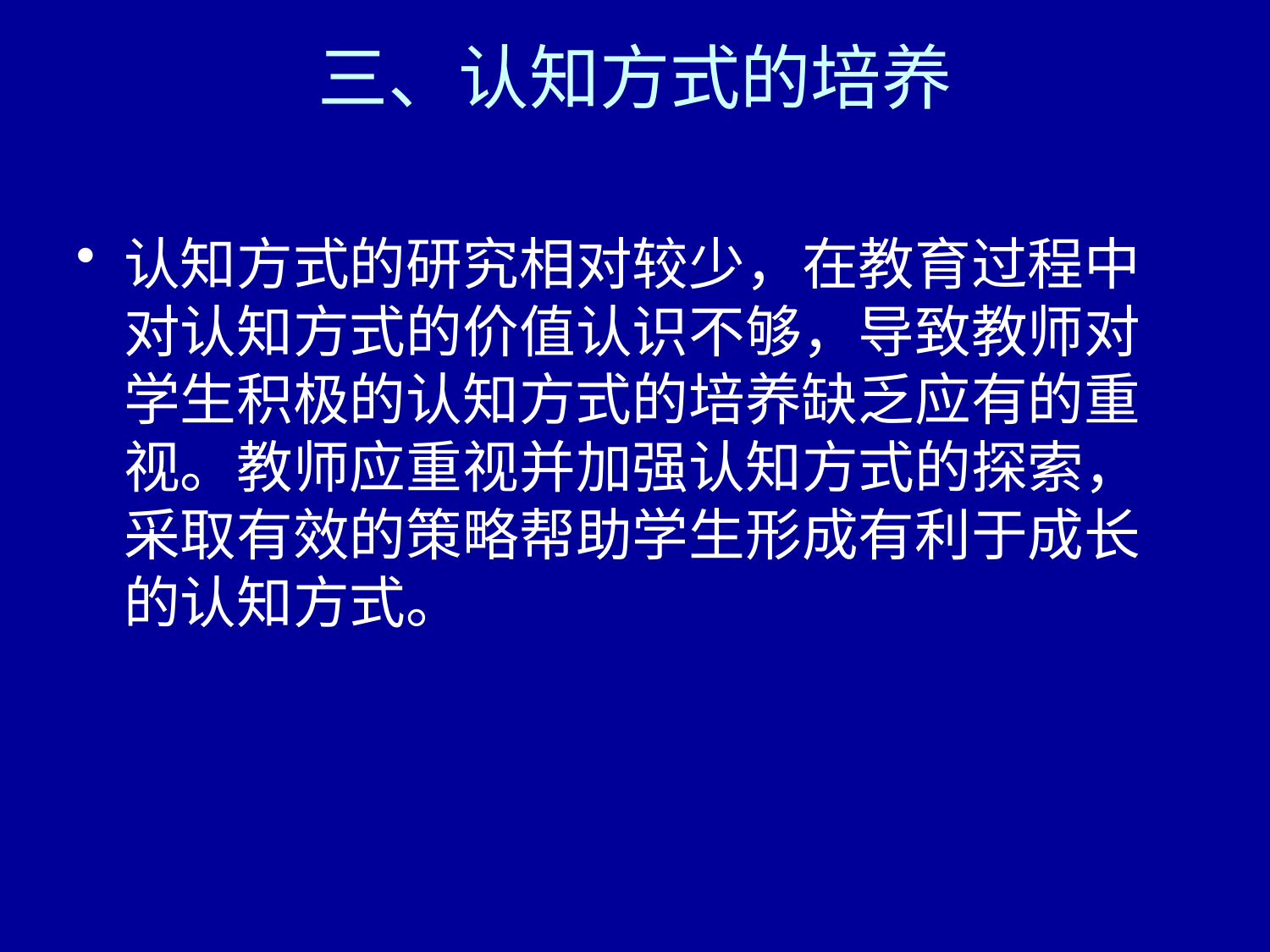

# 三、认知方式的培养
认知方式的研究相对较少，在教育过程中对认知方式的价值认识不够，导致教师对学生积极的认知方式的培养缺乏应有的重视。教师应重视并加强认知方式的探索，采取有效的策略帮助学生形成有利于成长的认知方式。